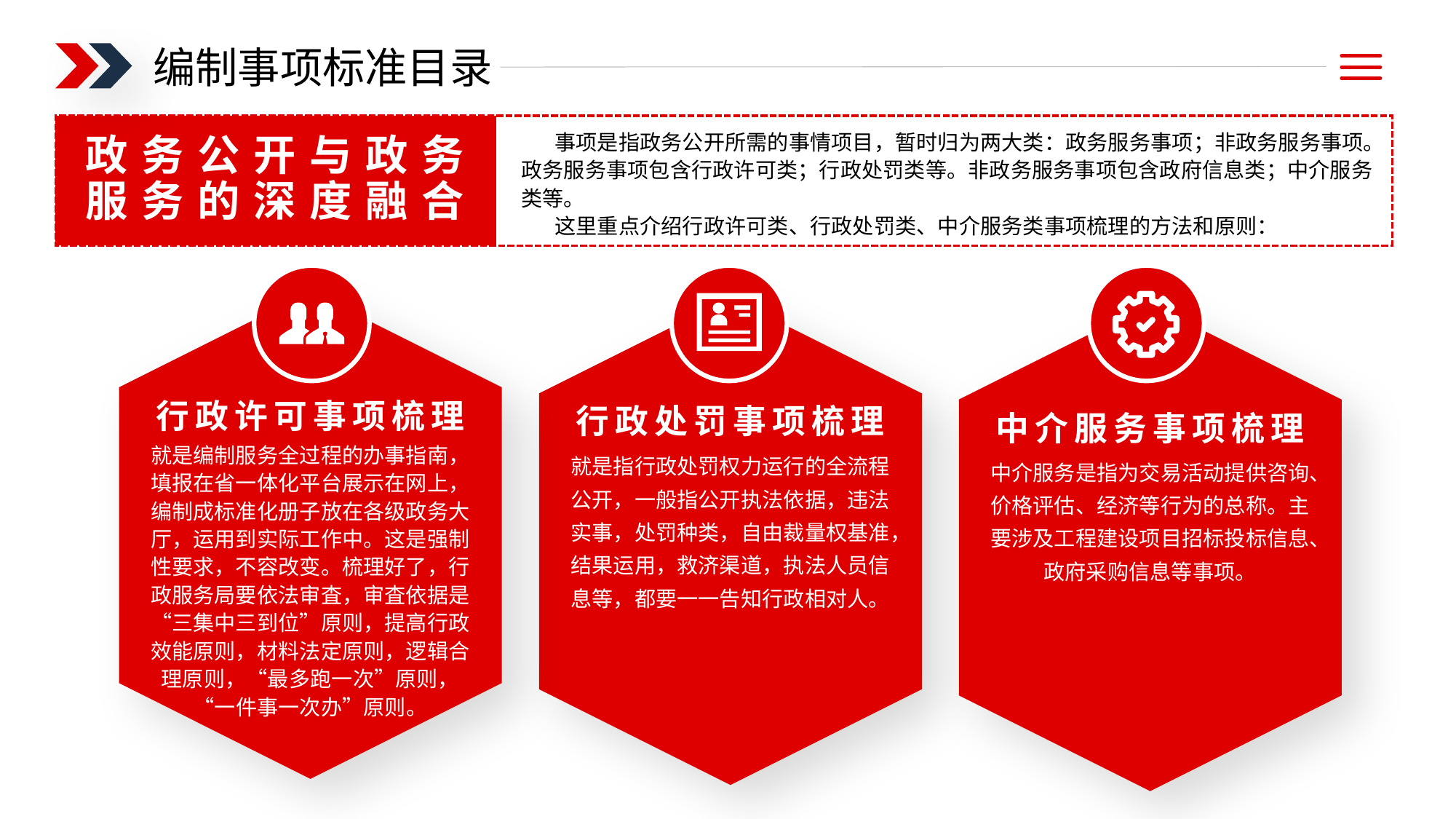

编制事项标准目录

      事项是指政务公开所需的事情项目，暂时归为两大类：政务服务事项；非政务服务事项。政务服务事项包含行政许可类；行政处罚类等。非政务服务事项包含政府信息类；中介服务类等。
      这里重点介绍行政许可类、行政处罚类、中介服务类事项梳理的方法和原则：
政务公开与政务服务的深度融合

行政许可事项梳理
就是编制服务全过程的办事指南，填报在省一体化平台展示在网上，编制成标准化册子放在各级政务大厅，运用到实际工作中。这是强制性要求，不容改变。梳理好了，行政服务局要依法审査，审査依据是“三集中三到位”原则，提高行政效能原则，材料法定原则，逻辑合理原则，“最多跑一次”原则，“一件事一次办”原则。

行政处罚事项梳理
就是指行政处罚权力运行的全流程公开，一般指公开执法依据，违法实事，处罚种类，自由裁量权基准，结果运用，救济渠道，执法人员信息等，都要一一告知行政相对人。

中介服务事项梳理
中介服务是指为交易活动提供咨询、价格评估、经济等行为的总称。主要涉及工程建设项目招标投标信息、政府采购信息等事项。